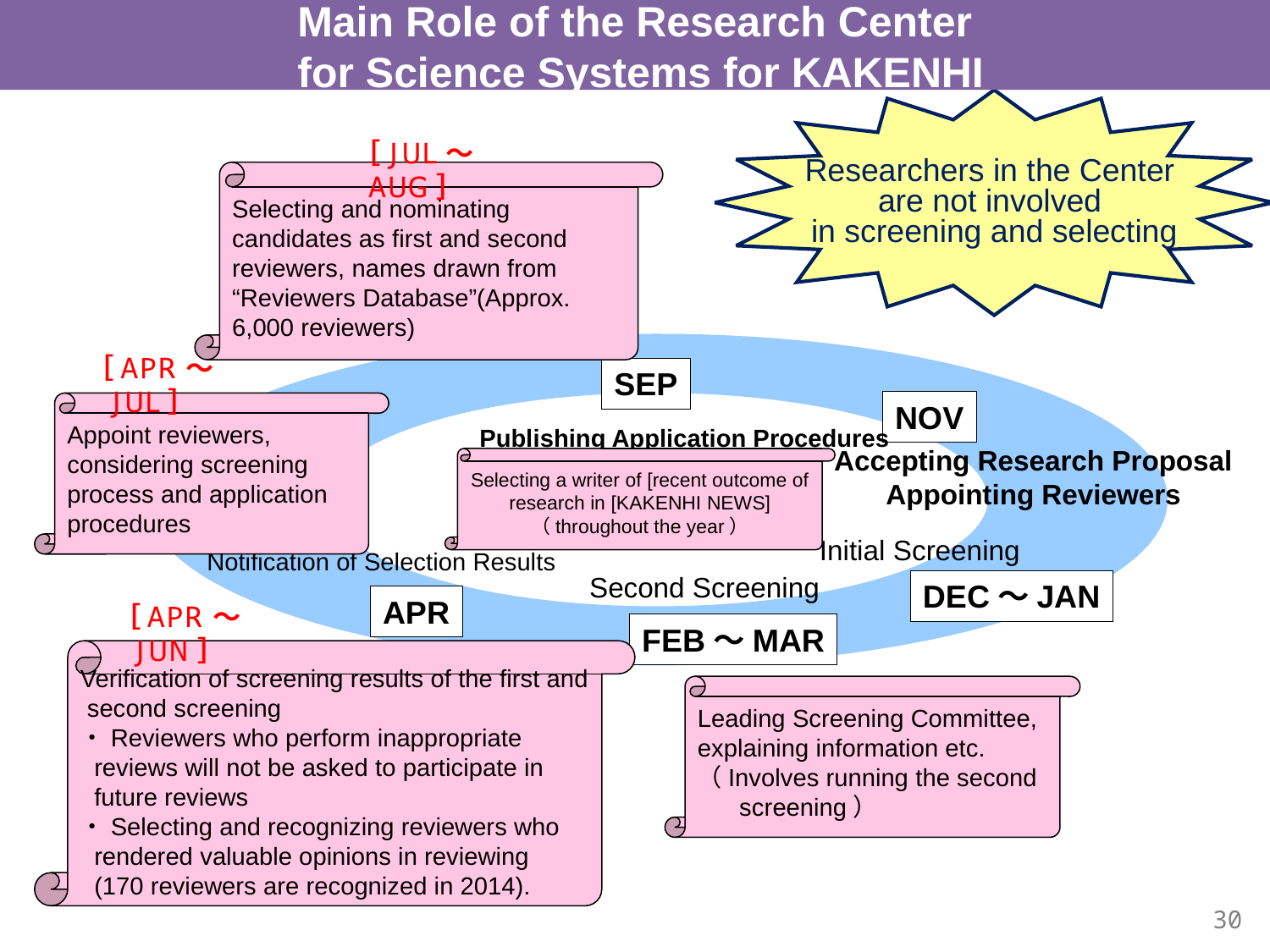

Main Role of the Research Center
 for Science Systems for KAKENHI

Researchers in the Center
are not involved
in screening and selecting

［JUL～AUG］
Selecting and nominating candidates as first and second reviewers, names drawn from “Reviewers Database”(Approx. 6,000 reviewers)
［APR～JUL］
Appoint reviewers, considering screening process and application procedures

SEP
NOV
Publishing Application Procedures
Accepting Research Proposal
Appointing Reviewers
Selecting a writer of [recent outcome of research in [KAKENHI NEWS] （throughout the year）
Initial Screening
Notification of Selection Results

Second Screening
DEC～JAN
APR
［APR～JUN］
Verification of screening results of the first and
 second screening
・Reviewers who perform inappropriate
  reviews will not be asked to participate in
  future reviews
・Selecting and recognizing reviewers who
  rendered valuable opinions in reviewing
  (170 reviewers are recognized in 2014).
Leading Screening Committee, explaining information etc.
（Involves running the second        screening）
FEB～MAR
30